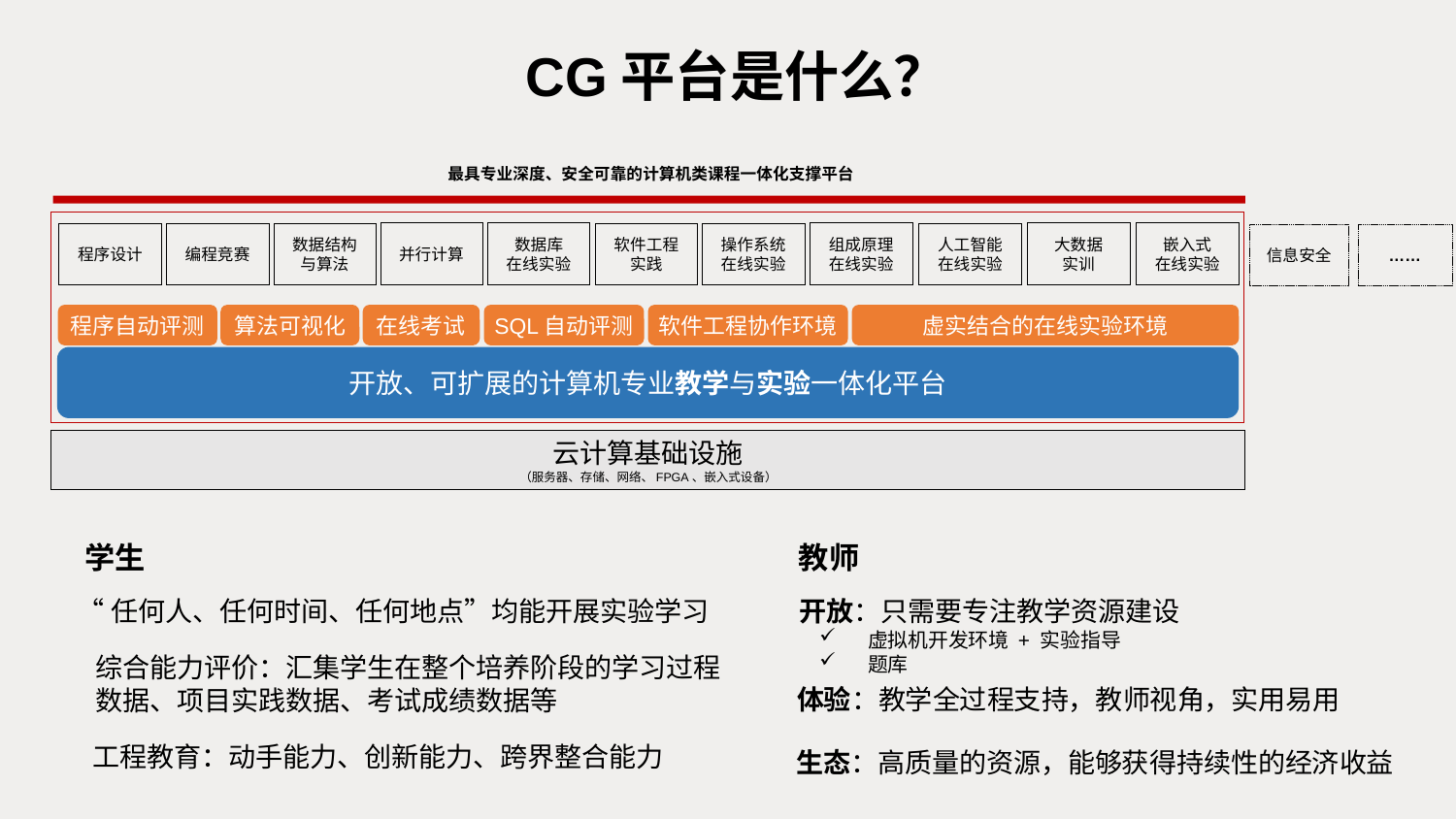

# CG平台是什么？
最具专业深度、安全可靠的计算机类课程一体化支撑平台

并行计算
组成原理
在线实验
大数据
实训
嵌入式
在线实验
数据库
在线实验
程序设计
编程竞赛
数据结构
与算法
软件工程
实践
操作系统
在线实验
人工智能
在线实验
信息安全
……
程序自动评测
算法可视化
在线考试
软件工程协作环境
虚实结合的在线实验环境
SQL自动评测
开放、可扩展的计算机专业教学与实验一体化平台
云计算基础设施
（服务器、存储、网络、FPGA、嵌入式设备）
学生
教师
“任何人、任何时间、任何地点”均能开展实验学习
开放：只需要专注教学资源建设
  虚拟机开发环境 + 实验指导
  题库
综合能力评价：汇集学生在整个培养阶段的学习过程数据、项目实践数据、考试成绩数据等
体验：教学全过程支持，教师视角，实用易用
工程教育：动手能力、创新能力、跨界整合能力
生态：高质量的资源，能够获得持续性的经济收益